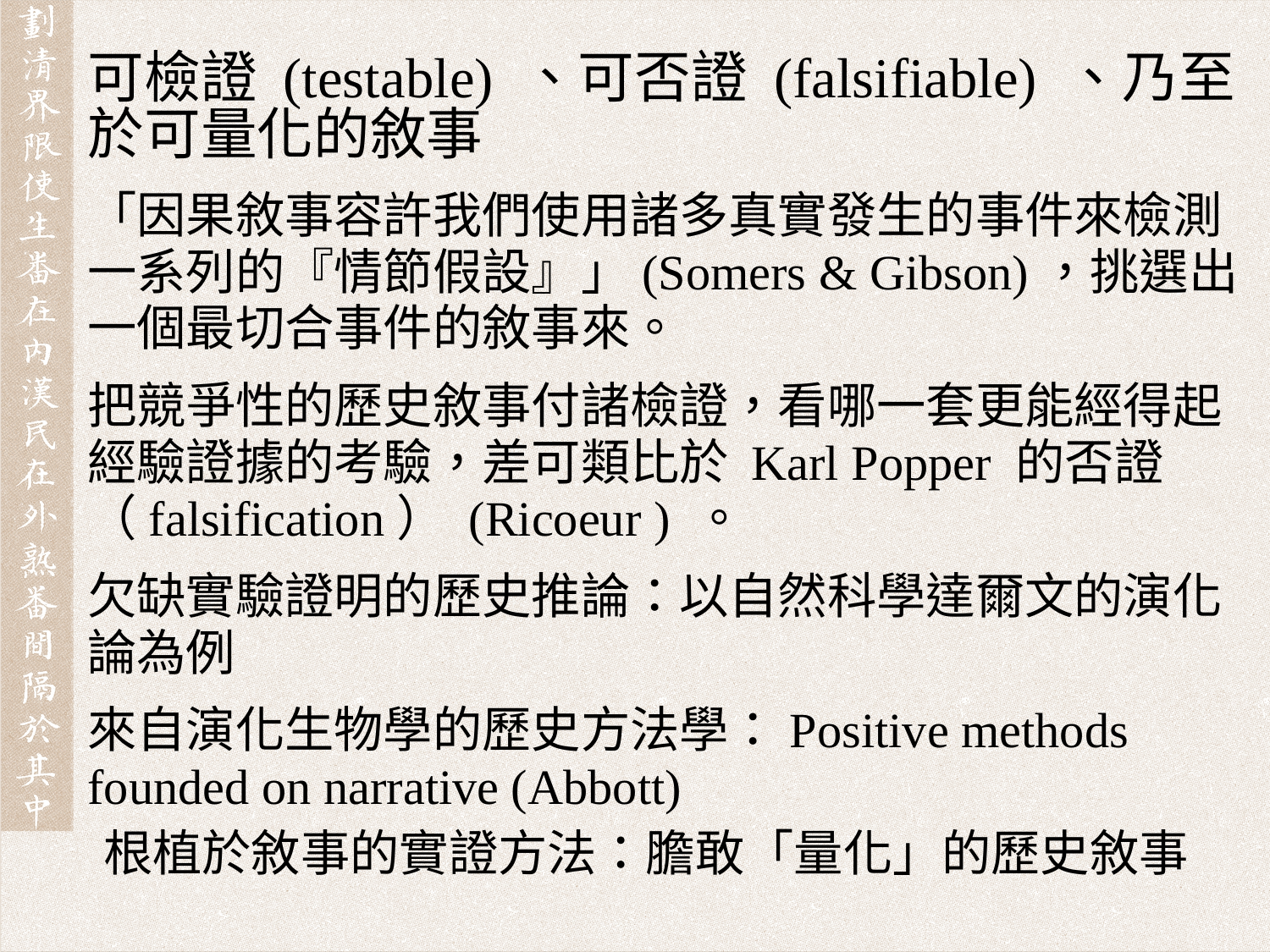

可檢證 (testable) 、可否證 (falsifiable) 、乃至於可量化的敘事
「因果敘事容許我們使用諸多真實發生的事件來檢測一系列的『情節假設』」(Somers & Gibson)，挑選出一個最切合事件的敘事來。
把競爭性的歷史敘事付諸檢證，看哪一套更能經得起經驗證據的考驗，差可類比於 Karl Popper 的否證（falsification） (Ricoeur ) 。
欠缺實驗證明的歷史推論：以自然科學達爾文的演化論為例
來自演化生物學的歷史方法學：Positive methods founded on narrative (Abbott)
根植於敘事的實證方法：膽敢「量化」的歷史敘事